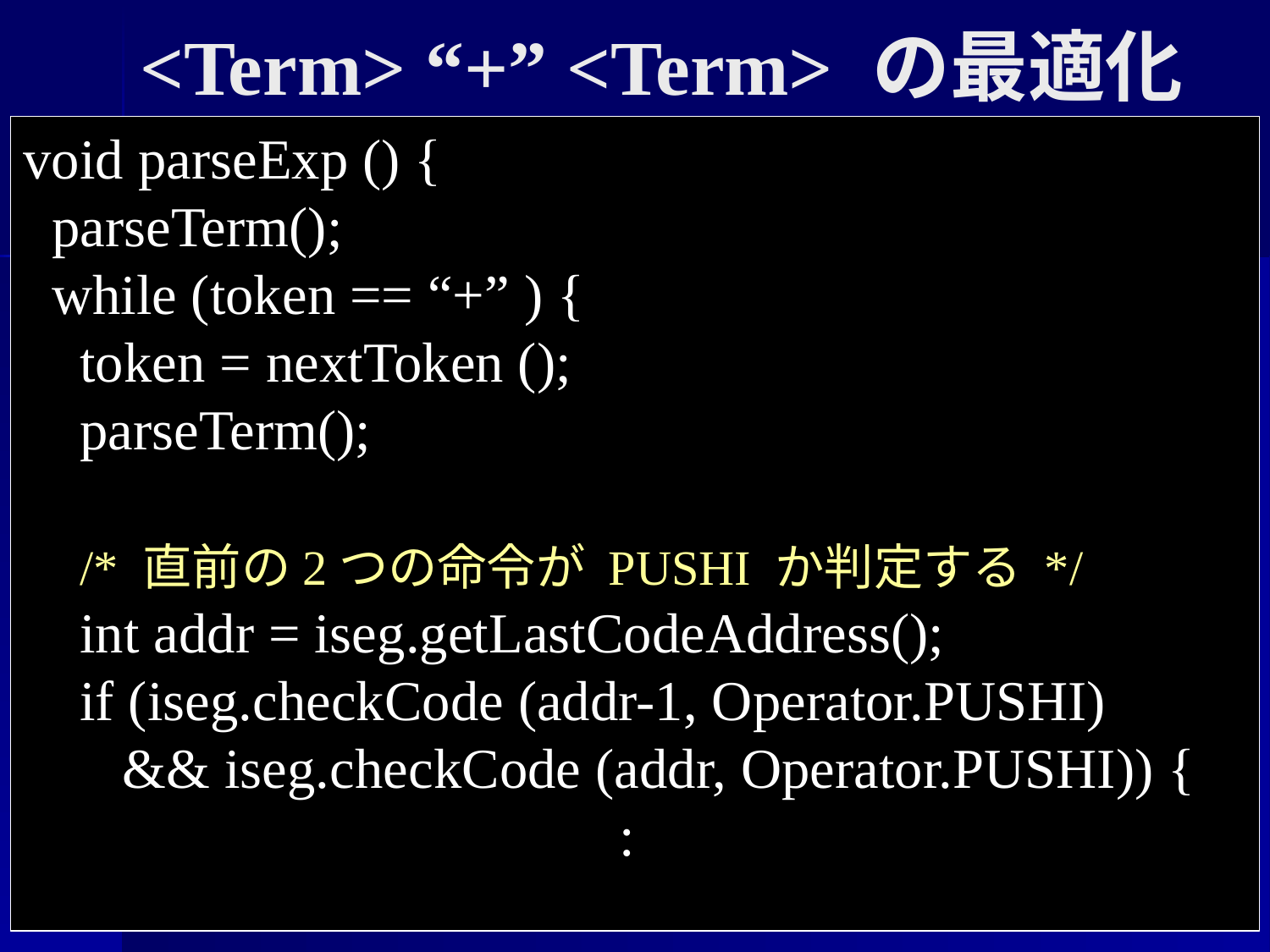

<Term> “+” <Term> の最適化
void parseExp () {
  parseTerm();
  while (token == “+” ) {
    token = nextToken ();
    parseTerm();

    /* 直前の2つの命令が PUSHI か判定する */
    int addr = iseg.getLastCodeAddress();
    if (iseg.checkCode (addr-1, Operator.PUSHI)
       && iseg.checkCode (addr, Operator.PUSHI)) {
                                          :